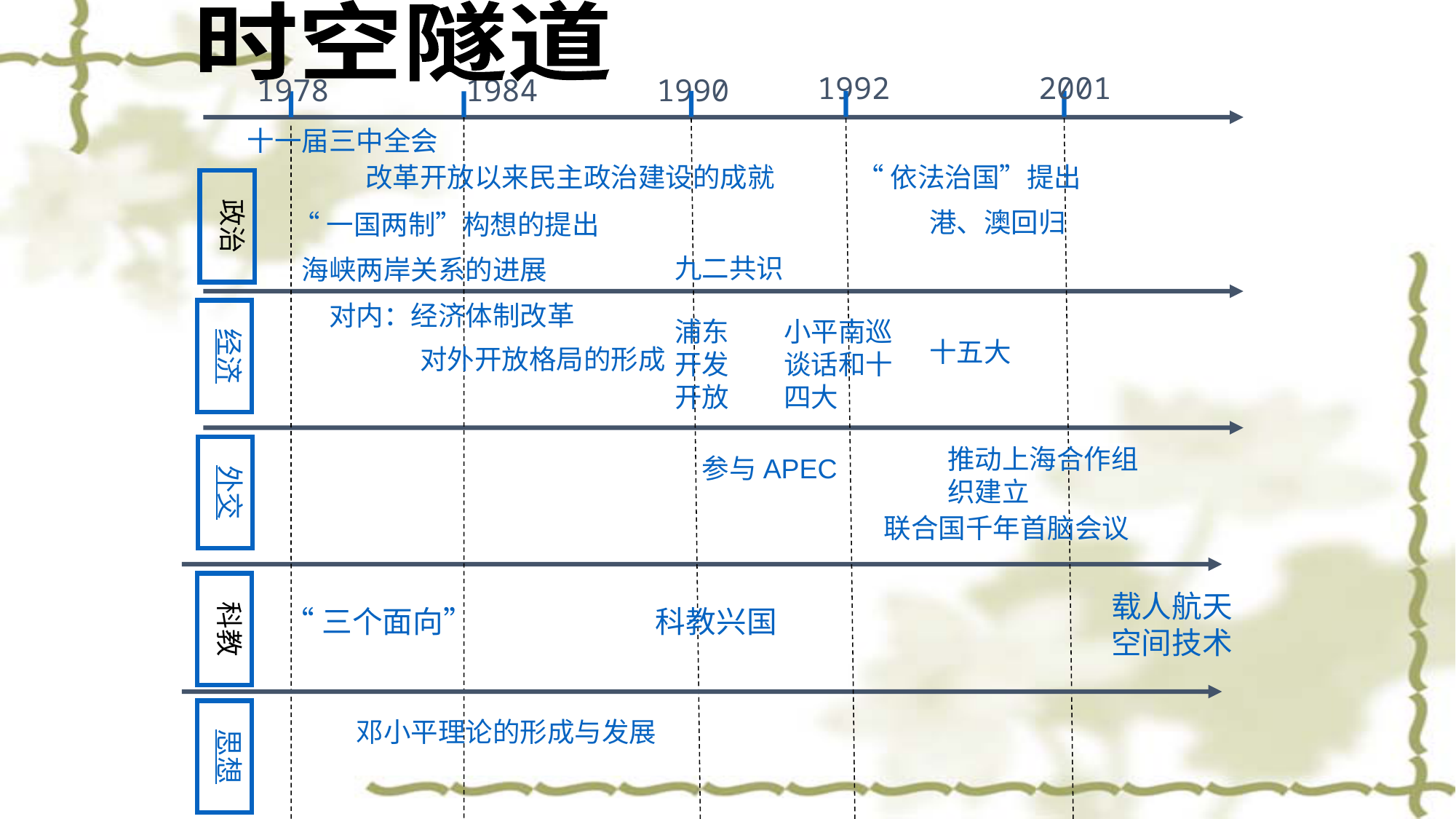

时空隧道
1992
2001
1978
1984
1990

十一届三中全会

改革开放以来民主政治建设的成就
“依法治国”提出
政治
港、澳回归
“一国两制”构想的提出
九二共识
海峡两岸关系的进展

对内：经济体制改革
经济
浦东开发开放
小平南巡谈话和十四大
十五大
对外开放格局的形成

外交
推动上海合作组织建立
参与APEC
联合国千年首脑会议

科教
载人航天空间技术
“三个面向”                           科教兴国

思想
邓小平理论的形成与发展